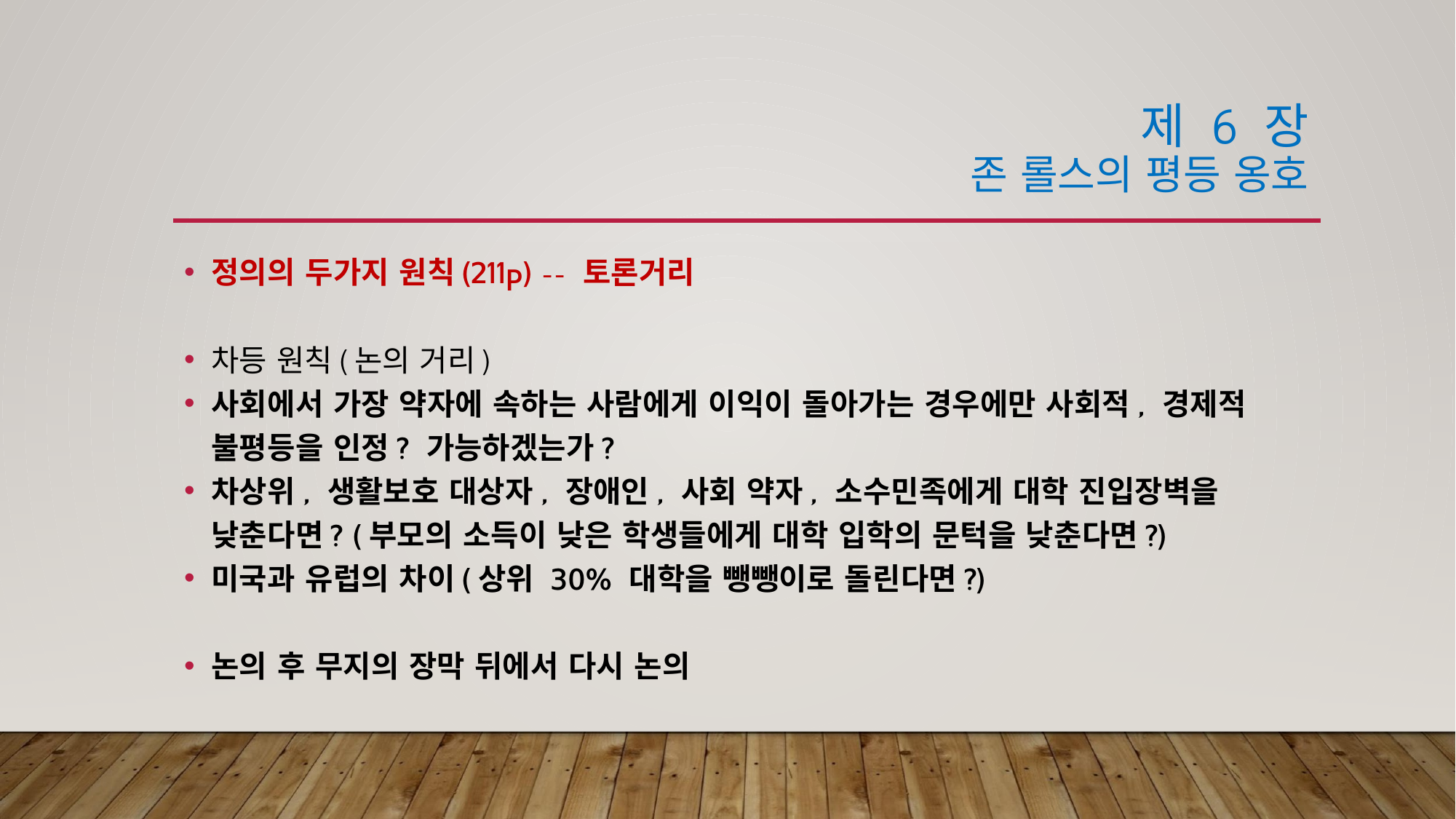

# 제 6 장 존 롤스의 평등 옹호
정의의 두가지 원칙(211p) -- 토론거리

차등 원칙(논의 거리)
사회에서 가장 약자에 속하는 사람에게 이익이 돌아가는 경우에만 사회적, 경제적 불평등을 인정? 가능하겠는가?
차상위, 생활보호 대상자, 장애인, 사회 약자, 소수민족에게 대학 진입장벽을 낮춘다면? (부모의 소득이 낮은 학생들에게 대학 입학의 문턱을 낮춘다면?)
미국과 유럽의 차이(상위 30% 대학을 뺑뺑이로 돌린다면?)

논의 후 무지의 장막 뒤에서 다시 논의